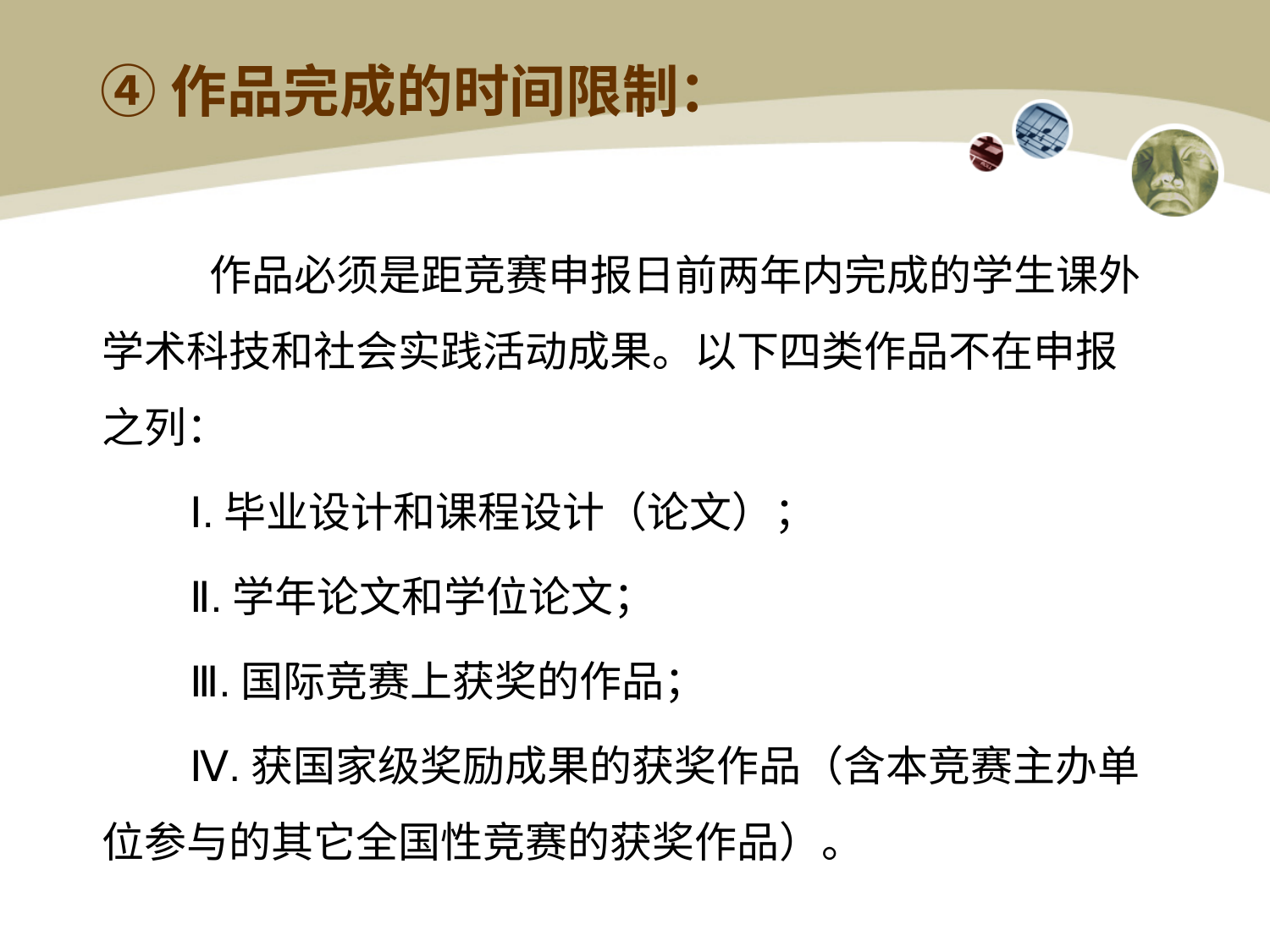

# ④作品完成的时间限制：
 作品必须是距竞赛申报日前两年内完成的学生课外学术科技和社会实践活动成果。以下四类作品不在申报之列：
Ⅰ.毕业设计和课程设计（论文）；
Ⅱ.学年论文和学位论文；
Ⅲ.国际竞赛上获奖的作品；
Ⅳ.获国家级奖励成果的获奖作品（含本竞赛主办单位参与的其它全国性竞赛的获奖作品）。